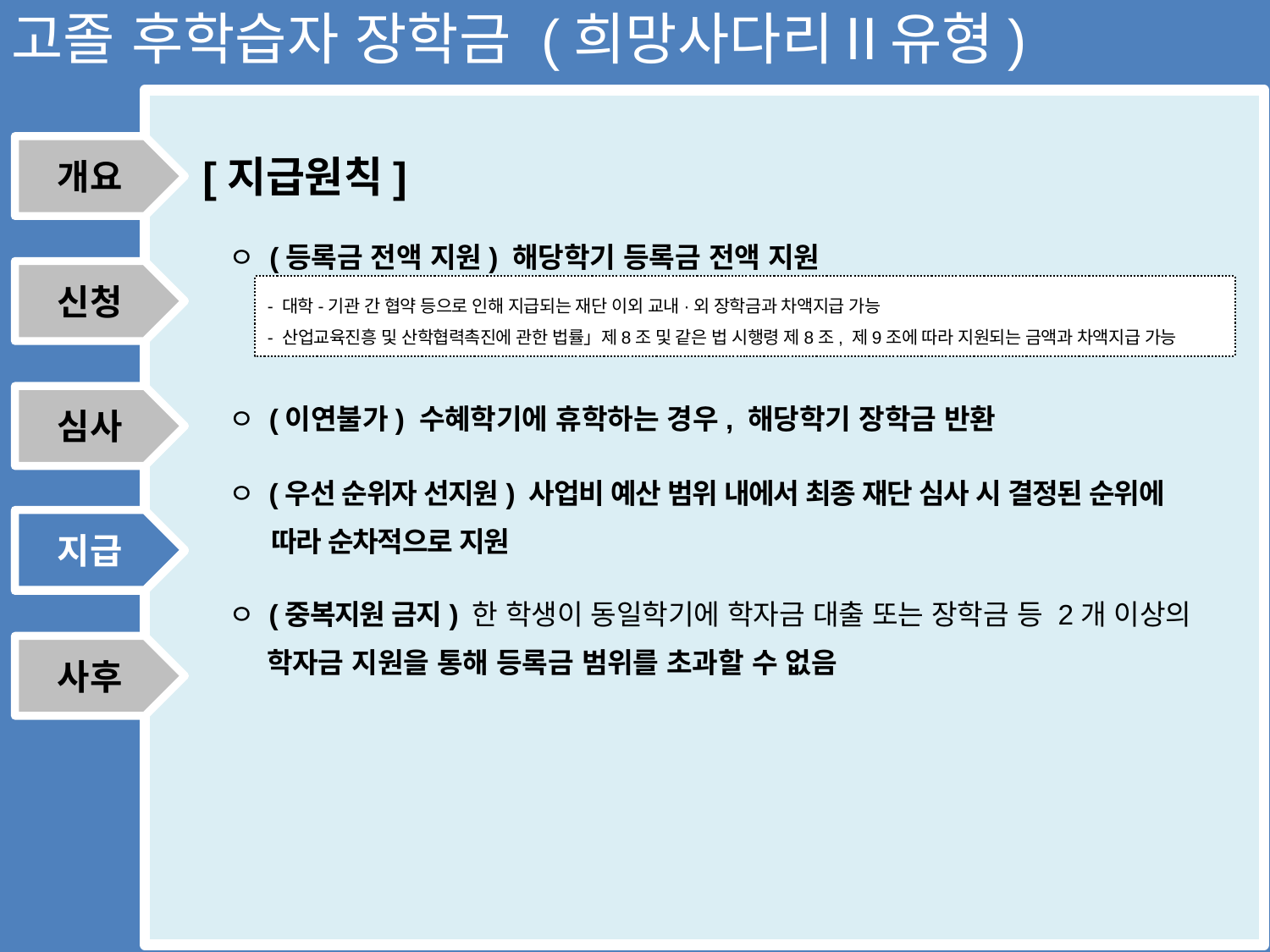

고졸 후학습자 장학금 (희망사다리Ⅱ유형)

개요
[지급원칙]
ㅇ (등록금 전액 지원) 해당학기 등록금 전액 지원
신청
- 대학-기관 간 협약 등으로 인해 지급되는 재단 이외 교내·외 장학금과 차액지급 가능
- 산업교육진흥 및 산학협력촉진에 관한 법률」제8조 및 같은 법 시행령 제8조, 제9조에 따라 지원되는 금액과 차액지급 가능
ㅇ (이연불가) 수혜학기에 휴학하는 경우, 해당학기 장학금 반환
심사
ㅇ (우선 순위자 선지원) 사업비 예산 범위 내에서 최종 재단 심사 시 결정된 순위에
     따라 순차적으로 지원
지급
지급
ㅇ (중복지원 금지) 한 학생이 동일학기에 학자금 대출 또는 장학금 등 2개 이상의
    학자금 지원을 통해 등록금 범위를 초과할 수 없음
사후